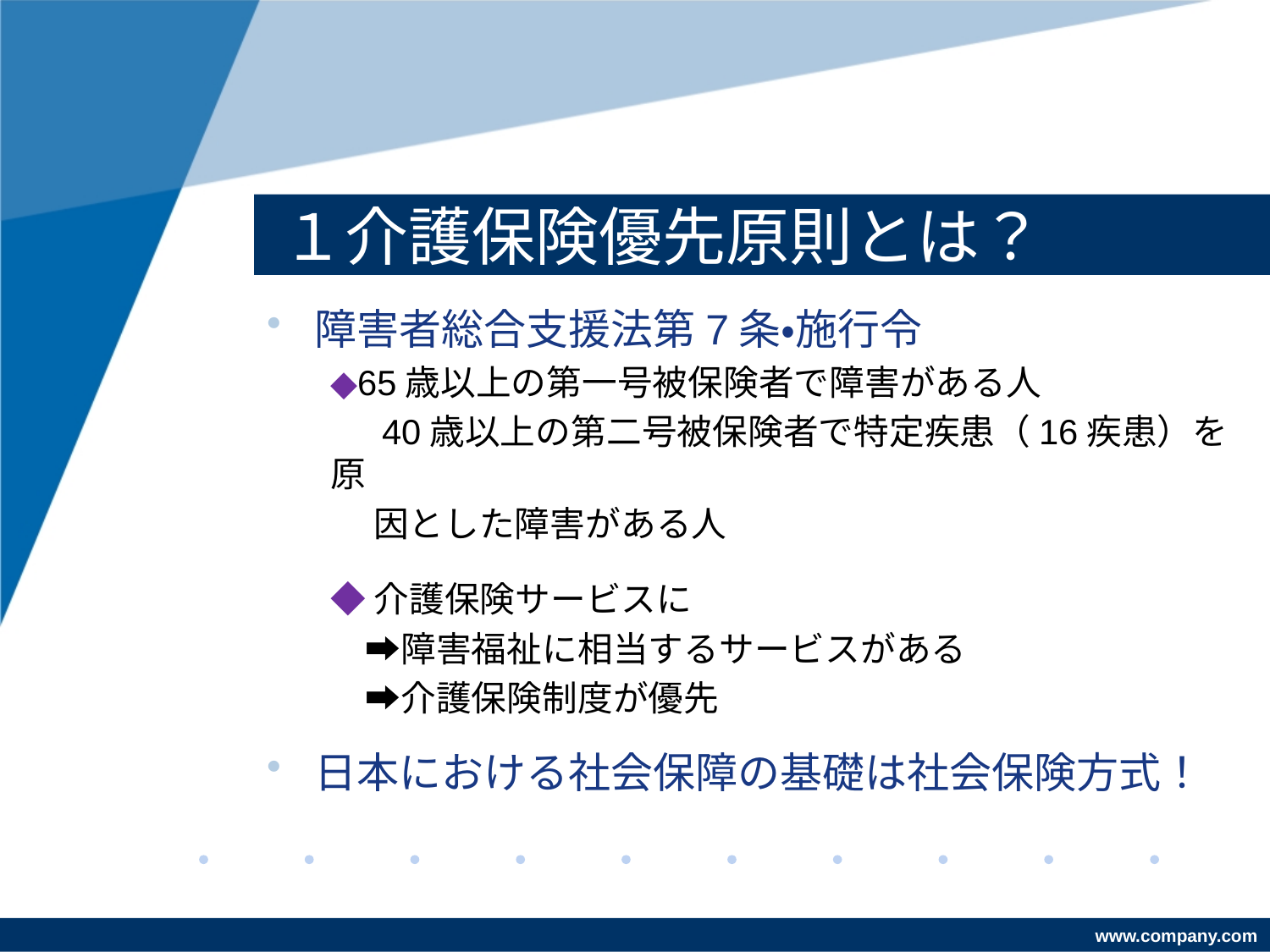

# １介護保険優先原則とは？
障害者総合支援法第7条・施行令
◆65歳以上の第一号被保険者で障害がある人
　 40歳以上の第二号被保険者で特定疾患（16疾患）を原
　 因とした障害がある人

◆介護保険サービスに
　➡障害福祉に相当するサービスがある
　➡介護保険制度が優先

日本における社会保障の基礎は社会保険方式！